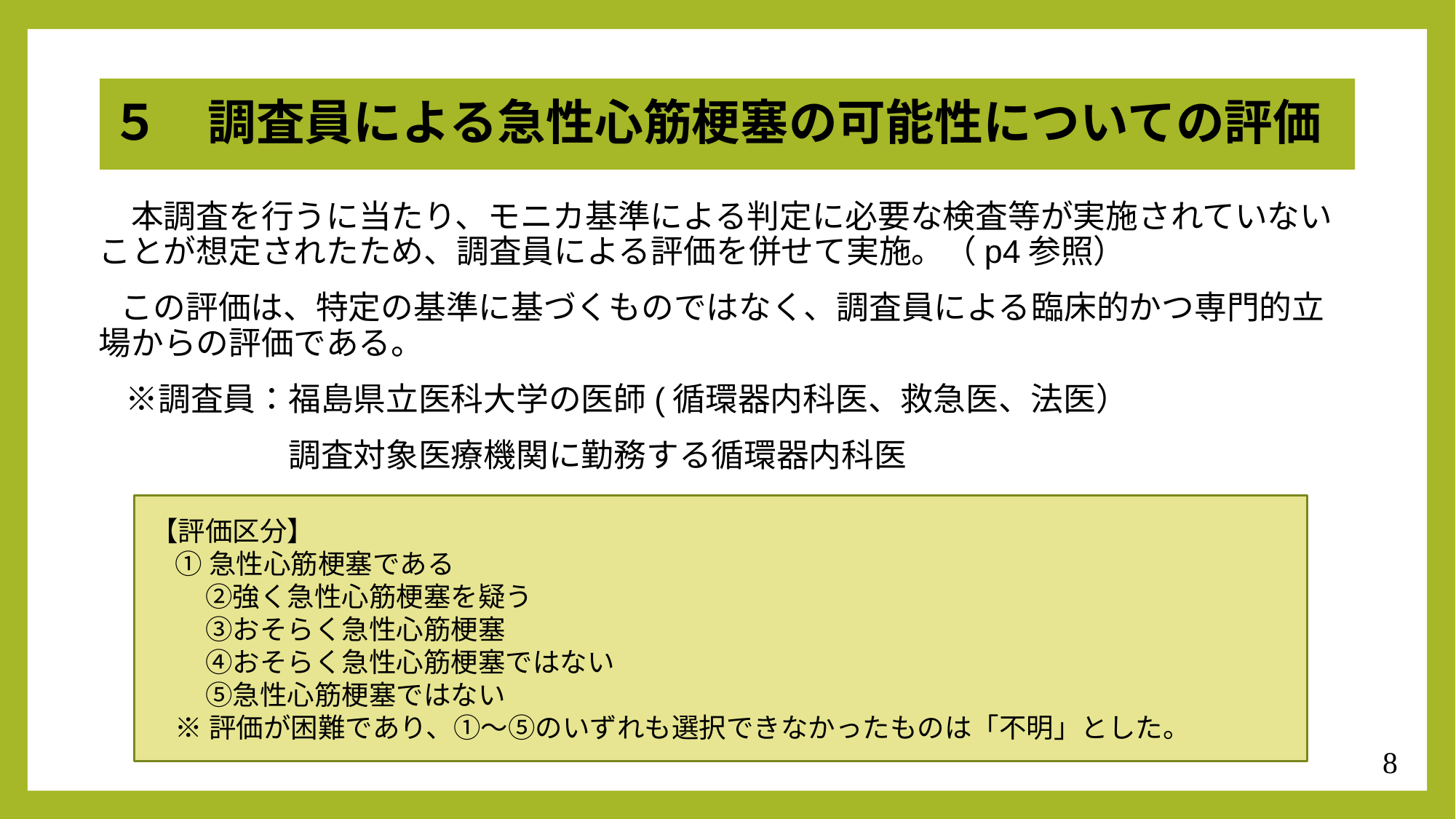

５　調査員による急性心筋梗塞の可能性についての評価
　本調査を行うに当たり、モニカ基準による判定に必要な検査等が実施されていないことが想定されたため、調査員による評価を併せて実施。（p4参照）
  この評価は、特定の基準に基づくものではなく、調査員による臨床的かつ専門的立場からの評価である。
　※調査員：福島県立医科大学の医師(循環器内科医、救急医、法医）
　　　　　　調査対象医療機関に勤務する循環器内科医
【評価区分】
    ①急性心筋梗塞である
　　②強く急性心筋梗塞を疑う
　　③おそらく急性心筋梗塞
　　④おそらく急性心筋梗塞ではない
　　⑤急性心筋梗塞ではない
    ※評価が困難であり、①～⑤のいずれも選択できなかったものは「不明」とした。
8